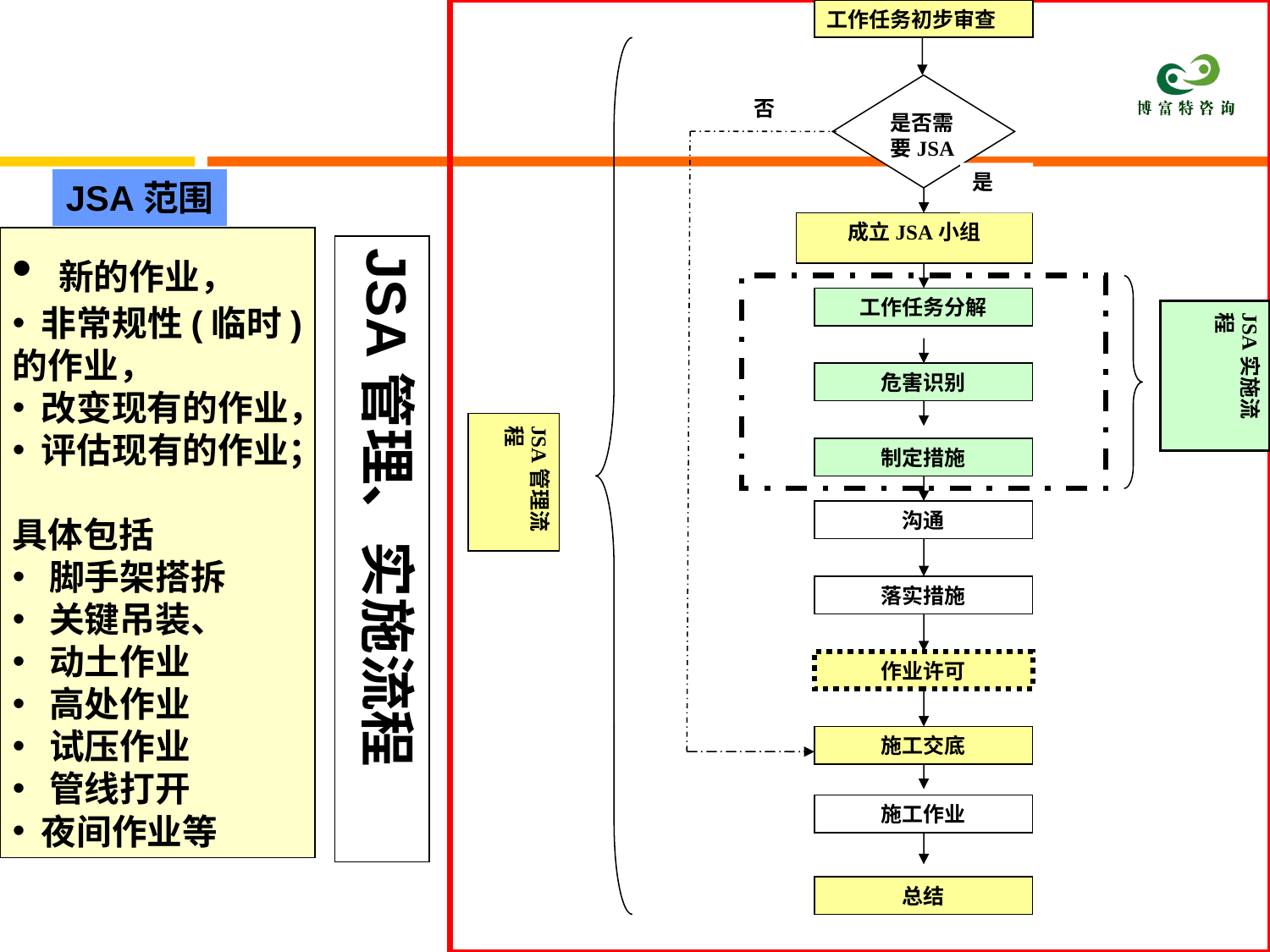

工作任务初步审查

是否需要JSA
否

是

成立JSA小组

工作任务分解
JSA实施流程

危害识别

JSA管理流程
制定措施

沟通

落实措施

作业许可

施工交底

施工作业

总结

JSA范围
 新的作业，
 非常规性(临时)的作业，
 改变现有的作业，
 评估现有的作业；

具体包括
  脚手架搭拆
  关键吊装、
  动土作业
  高处作业
  试压作业
  管线打开
 夜间作业等
JSA管理、实施流程